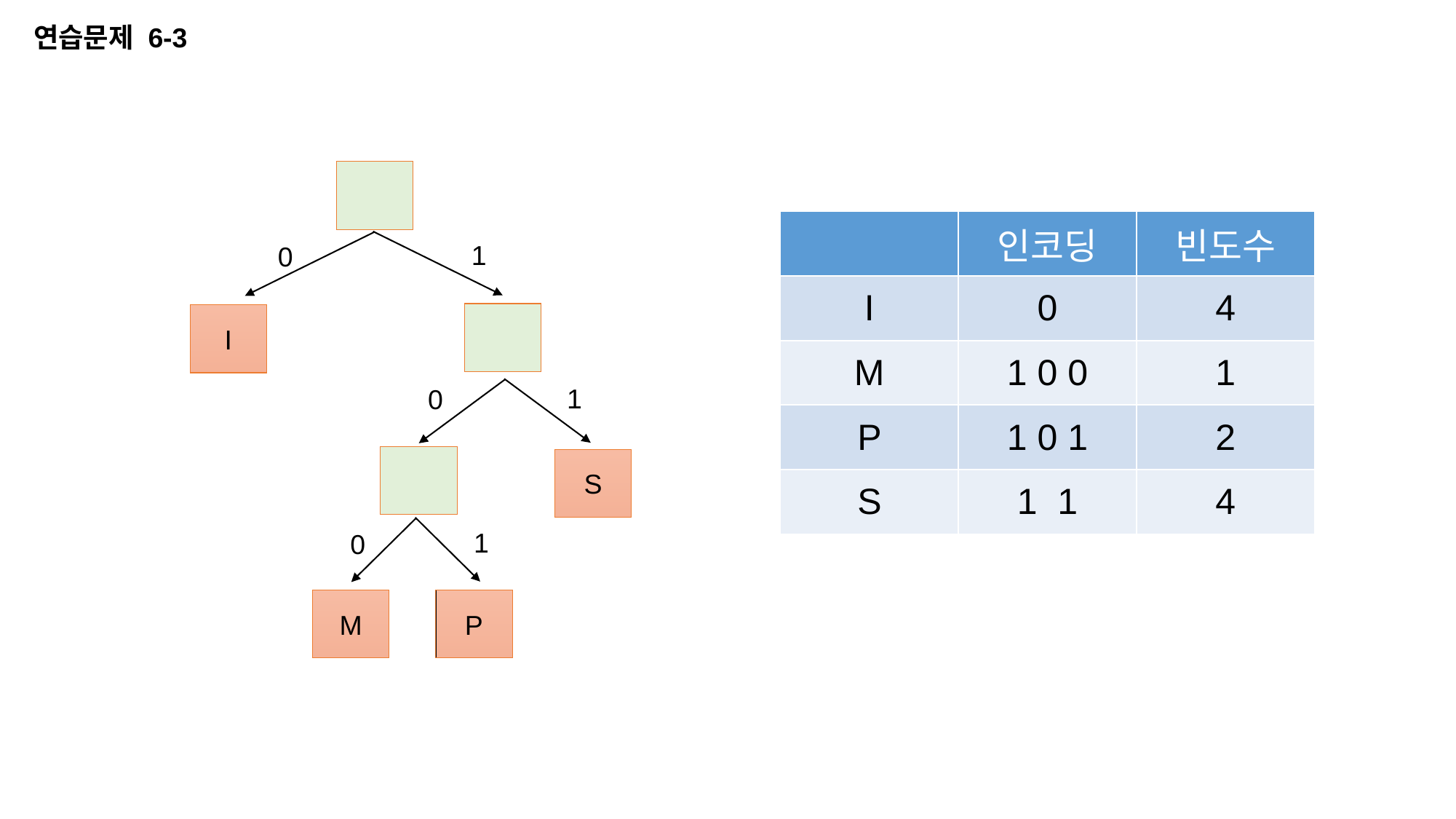

연습문제 6-3

|  | 인코딩 | 빈도수 |
| --- | --- | --- |
| I | 0 | 4 |
| M | 1 0 0 | 1 |
| P | 1 0 1 | 2 |
| S | 1 1 | 4 |
1
0

I
1
0

S
1
0
M
P